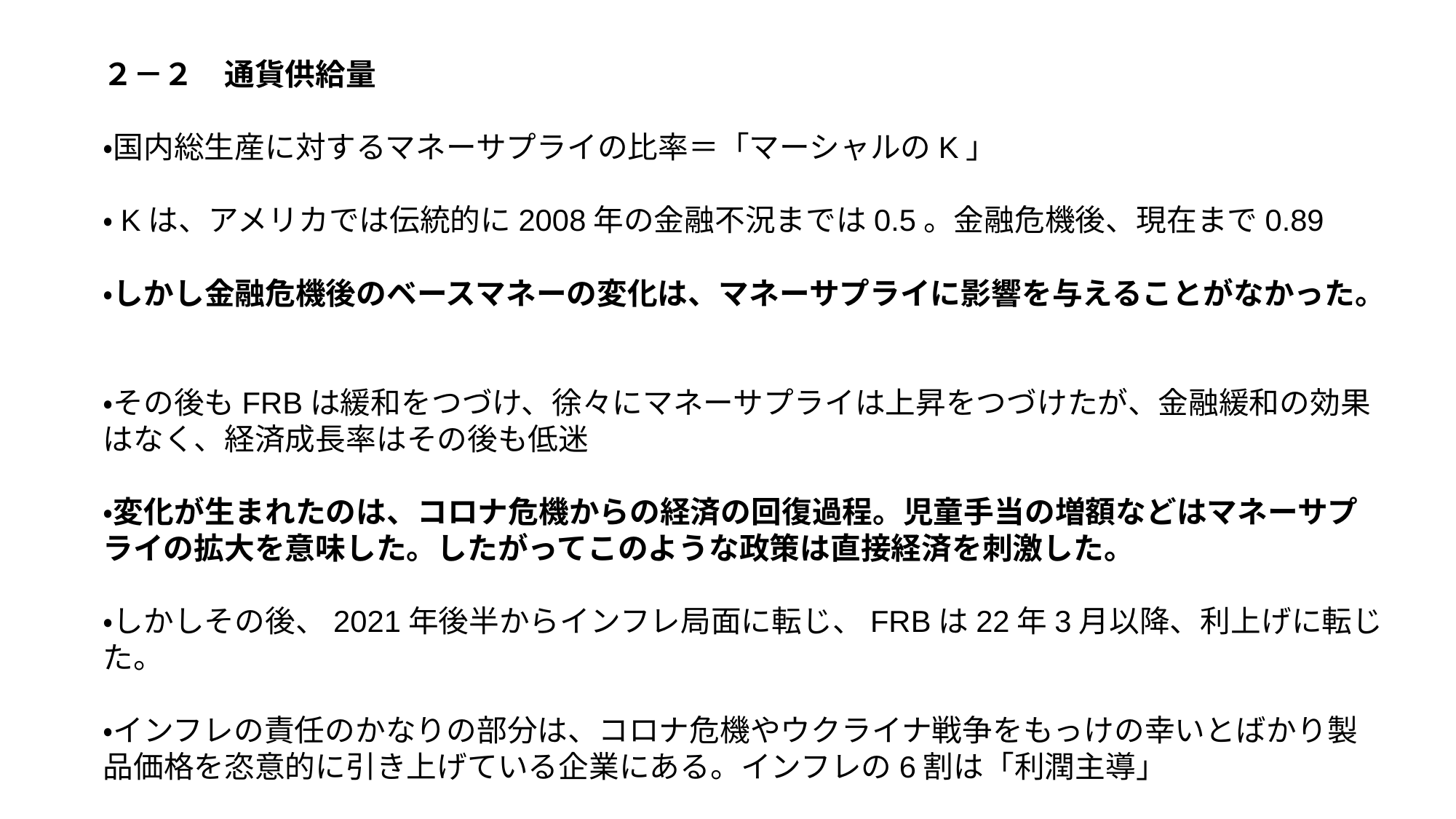

# ２－２　通貨供給量 ・国内総生産に対するマネーサプライの比率＝「マーシャルのK」 ・Kは、アメリカでは伝統的に2008年の金融不況までは0.5。金融危機後、現在まで0.89 ・しかし金融危機後のベースマネーの変化は、マネーサプライに影響を与えることがなかった。 ・その後もFRBは緩和をつづけ、徐々にマネーサプライは上昇をつづけたが、金融緩和の効果はなく、経済成長率はその後も低迷 ・変化が生まれたのは、コロナ危機からの経済の回復過程。児童手当の増額などはマネーサプライの拡大を意味した。したがってこのような政策は直接経済を刺激した。 ・しかしその後、2021年後半からインフレ局面に転じ、FRBは22年3月以降、利上げに転じた。 ・インフレの責任のかなりの部分は、コロナ危機やウクライナ戦争をもっけの幸いとばかり製品価格を恣意的に引き上げている企業にある。インフレの6割は「利潤主導」